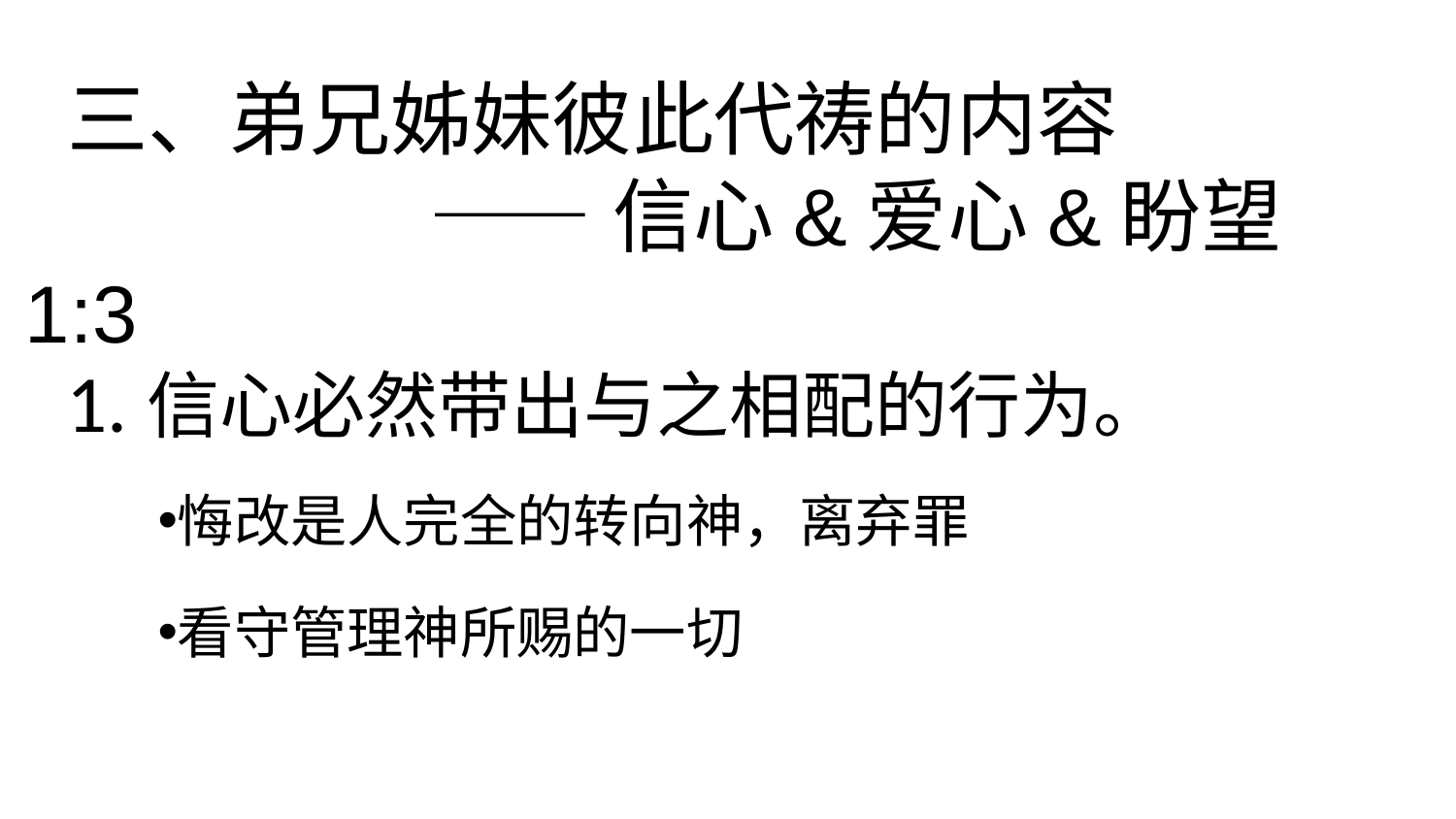

三、弟兄姊妹彼此代祷的内容
                    ——信心&爱心&盼望1:3
# 1.信心必然带出与之相配的行为。
悔改是人完全的转向神，离弃罪
看守管理神所赐的一切